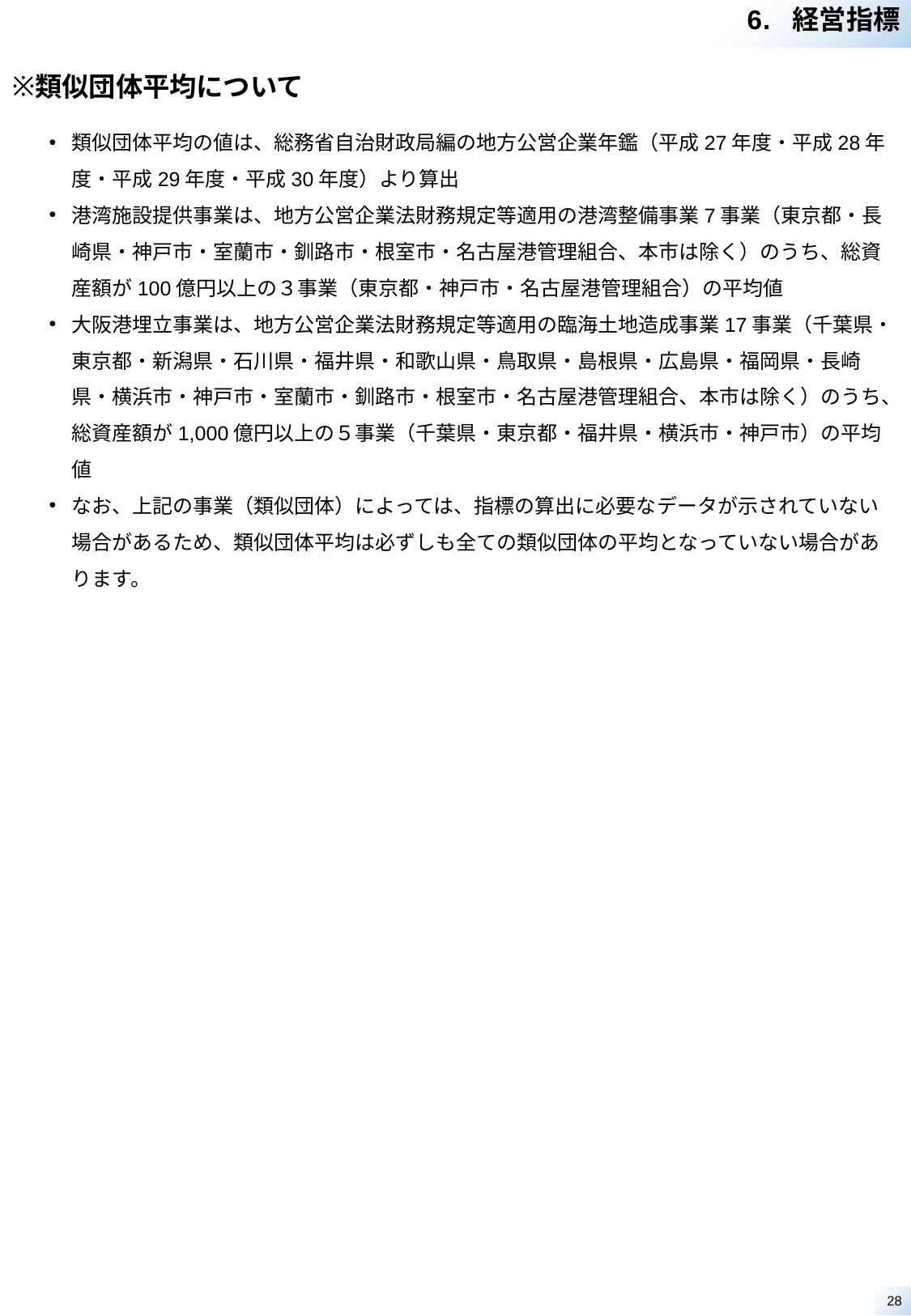

経営指標
類似団体平均について
類似団体平均の値は、総務省自治財政局編の地方公営企業年鑑（平成27年度・平成28年度・平成29年度・平成30年度）より算出
港湾施設提供事業は、地方公営企業法財務規定等適用の港湾整備事業7事業（東京都・長崎県・神戸市・室蘭市・釧路市・根室市・名古屋港管理組合、本市は除く）のうち、総資産額が100億円以上の３事業（東京都・神戸市・名古屋港管理組合）の平均値
大阪港埋立事業は、地方公営企業法財務規定等適用の臨海土地造成事業17事業（千葉県・東京都・新潟県・石川県・福井県・和歌山県・鳥取県・島根県・広島県・福岡県・長崎県・横浜市・神戸市・室蘭市・釧路市・根室市・名古屋港管理組合、本市は除く）のうち、総資産額が1,000億円以上の５事業（千葉県・東京都・福井県・横浜市・神戸市）の平均値
なお、上記の事業（類似団体）によっては、指標の算出に必要なデータが示されていない場合があるため、類似団体平均は必ずしも全ての類似団体の平均となっていない場合があります。

28